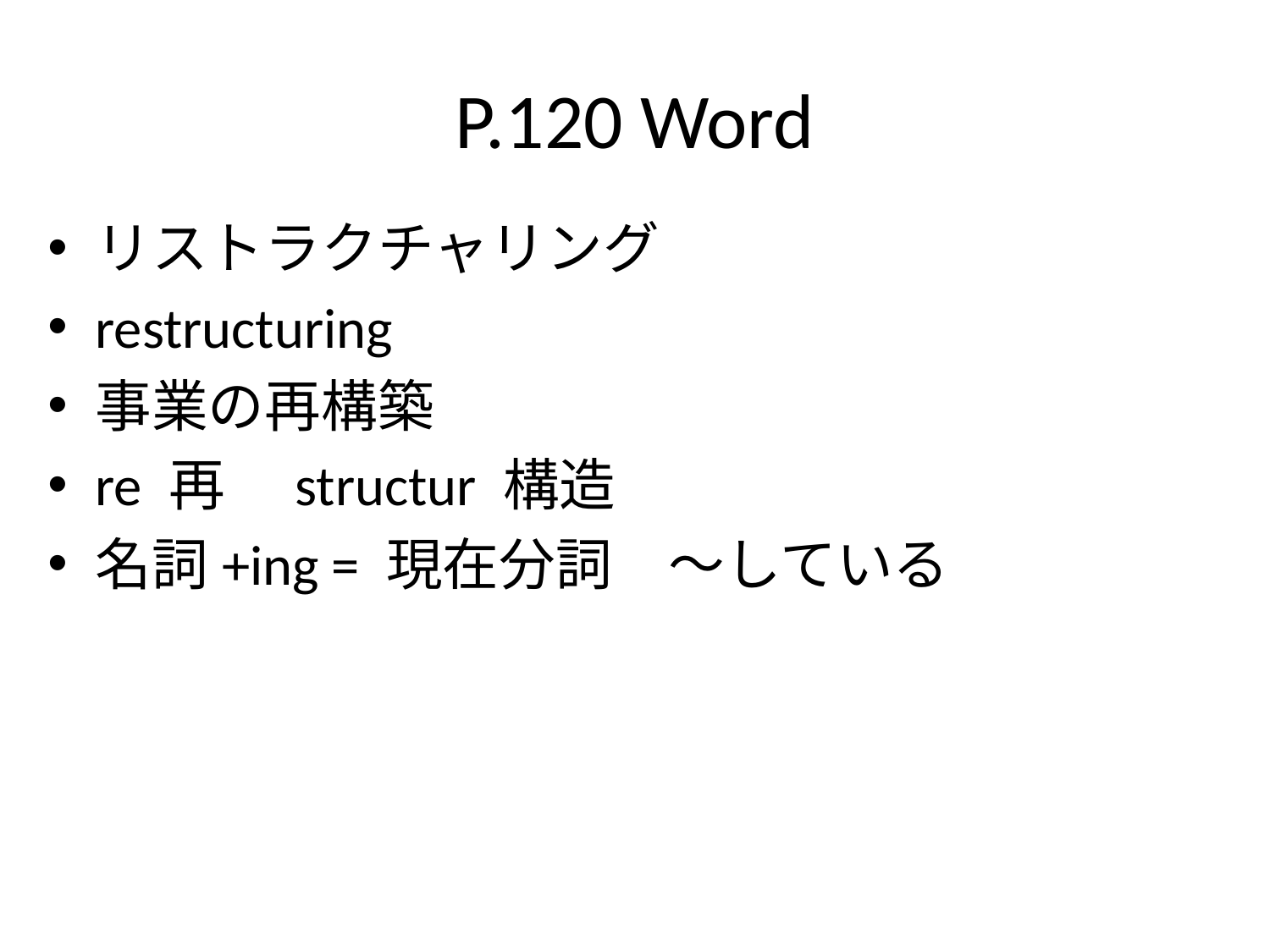

# P.120 Word
リストラクチャリング
restructuring
事業の再構築
re 再　structur 構造
名詞+ing = 現在分詞　～している